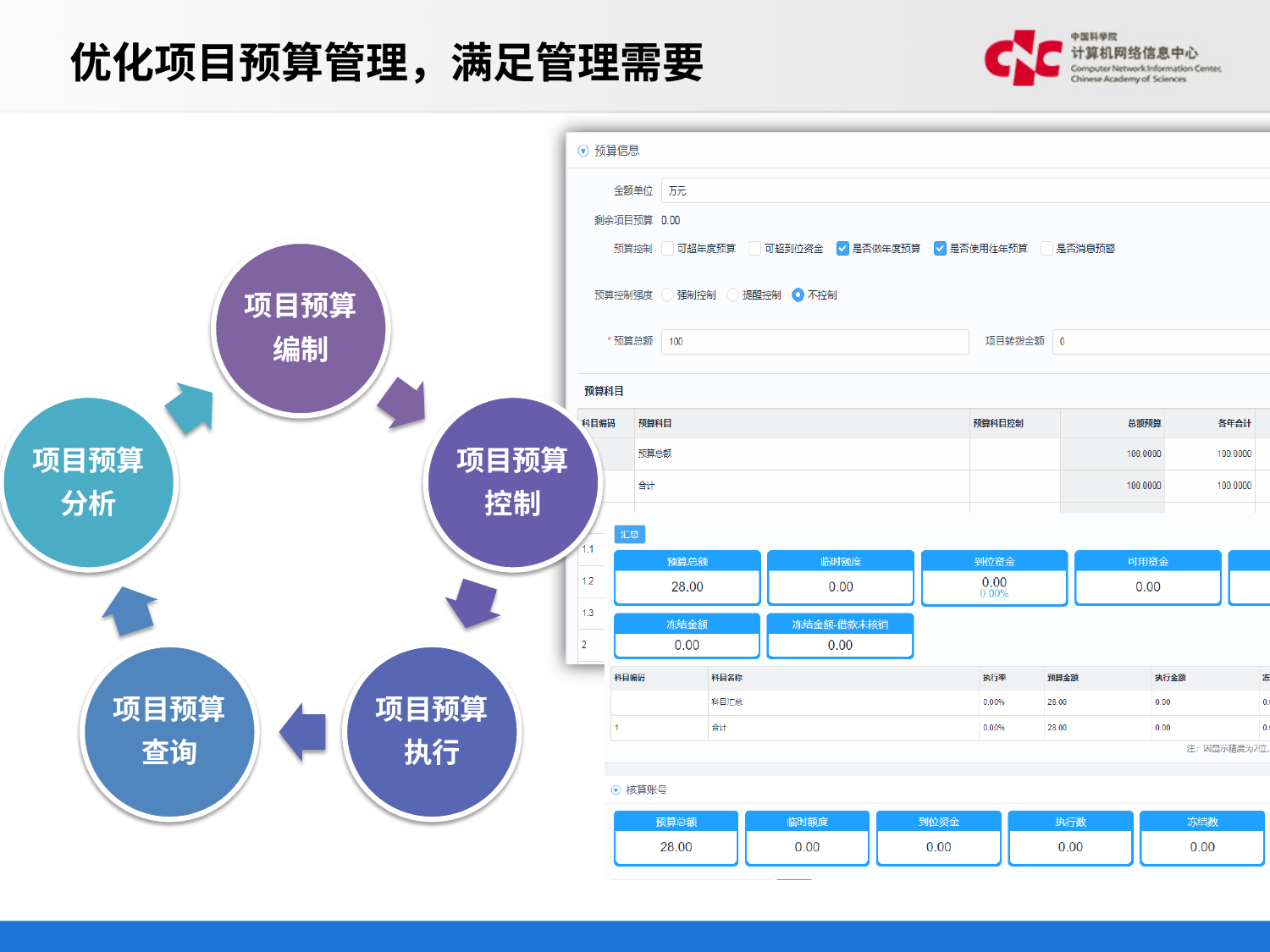

# 优化项目预算管理，满足管理需要

项目预算 编制

项目预算 分析
项目预算 控制

项目预算 查询
项目预算 执行